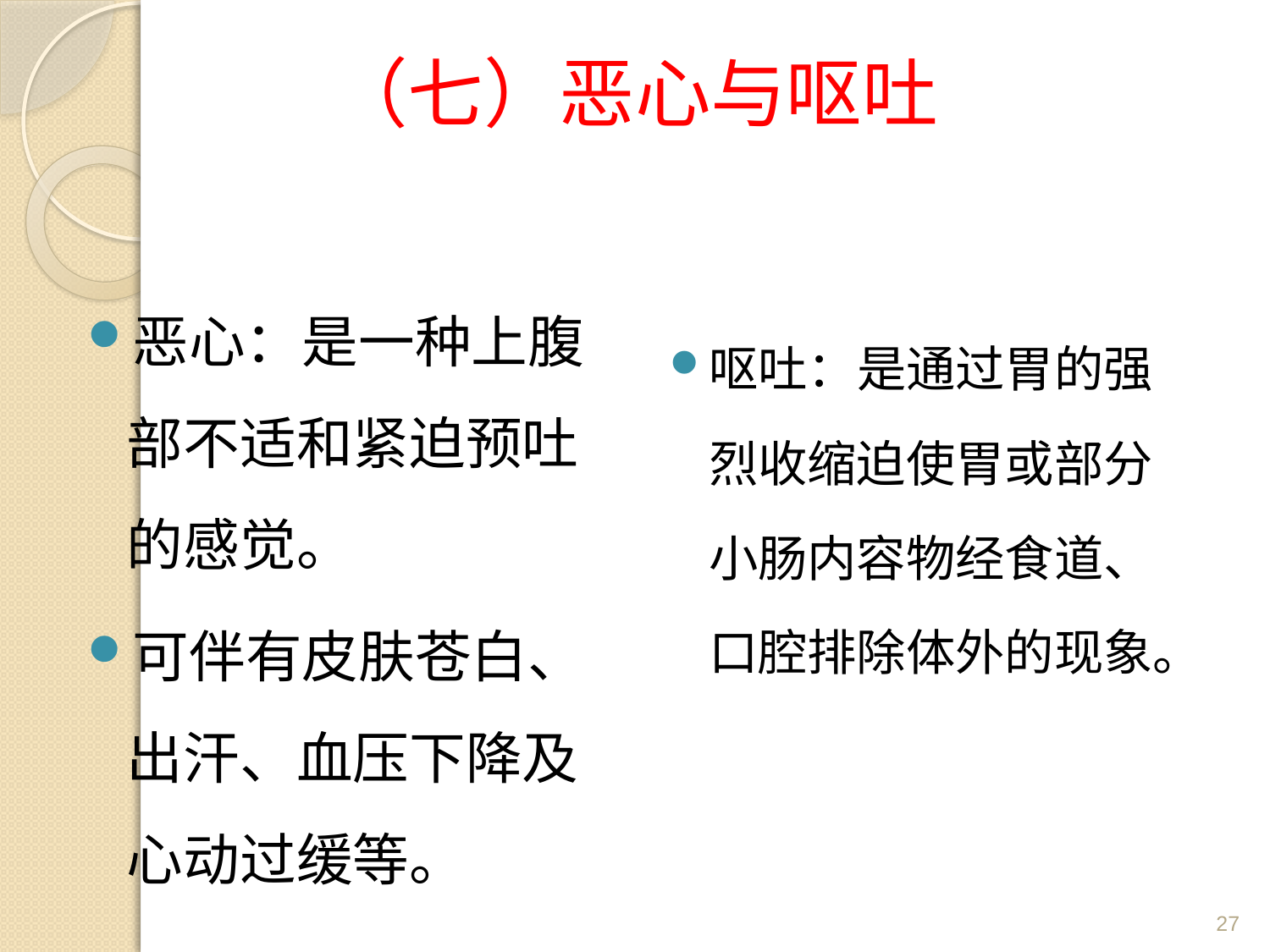

# （七）恶心与呕吐
恶心：是一种上腹部不适和紧迫预吐的感觉。
可伴有皮肤苍白、出汗、血压下降及心动过缓等。
呕吐：是通过胃的强烈收缩迫使胃或部分小肠内容物经食道、口腔排除体外的现象。
27